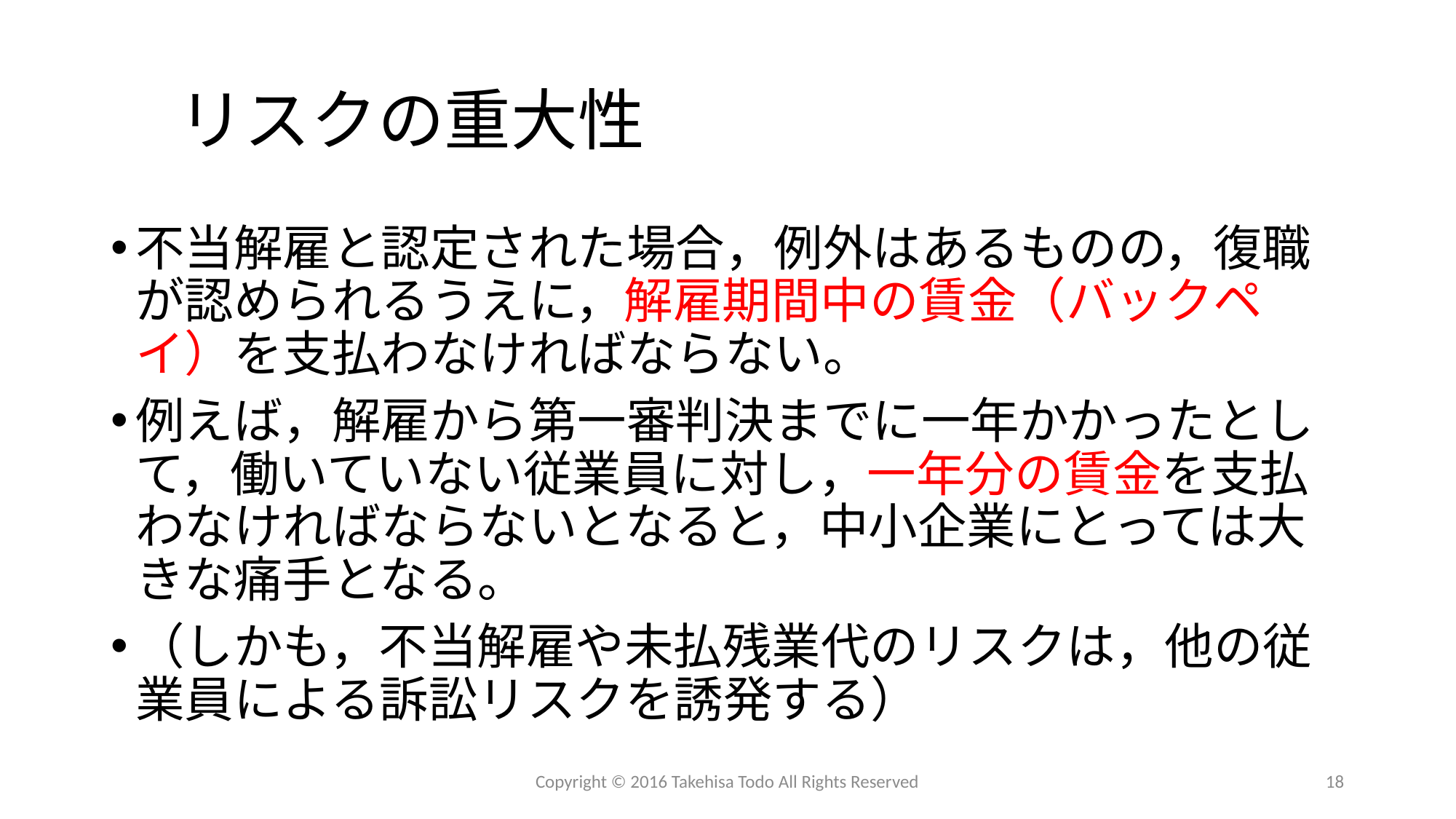

# リスクの重大性
不当解雇と認定された場合，例外はあるものの，復職が認められるうえに，解雇期間中の賃金（バックペイ）を支払わなければならない。
例えば，解雇から第一審判決までに一年かかったとして，働いていない従業員に対し，一年分の賃金を支払わなければならないとなると，中小企業にとっては大きな痛手となる。
（しかも，不当解雇や未払残業代のリスクは，他の従業員による訴訟リスクを誘発する）

Copyright © 2016 Takehisa Todo All Rights Reserved
18